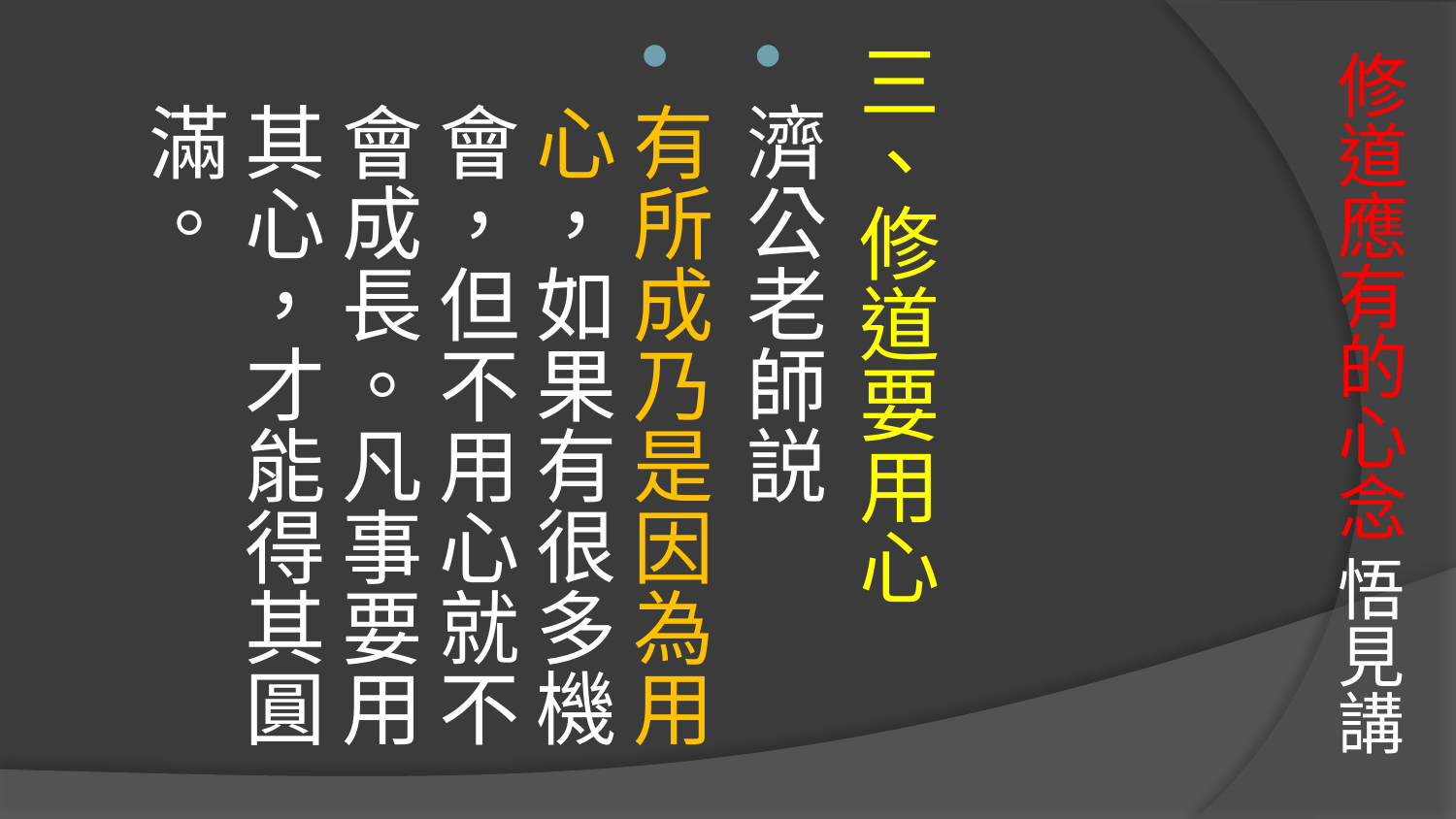

# 修道應有的心念 悟見講
三、修道要用心
濟公老師説
有所成乃是因為用心，如果有很多機會，但不用心就不會成長。凡事要用其心，才能得其圓滿。